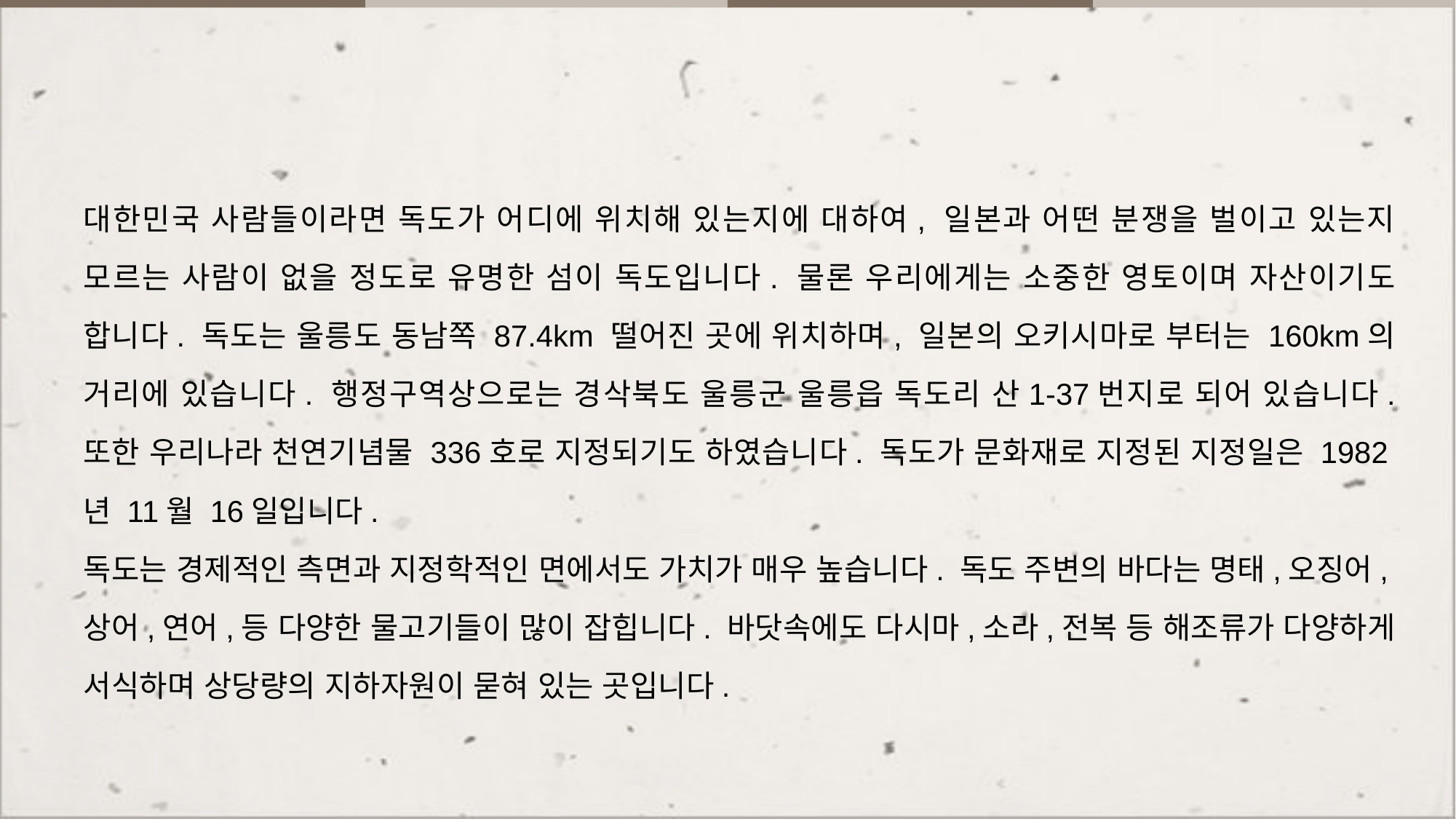

대한민국 사람들이라면 독도가 어디에 위치해 있는지에 대하여, 일본과 어떤 분쟁을 벌이고 있는지 모르는 사람이 없을 정도로 유명한 섬이 독도입니다. 물론 우리에게는 소중한 영토이며 자산이기도 합니다. 독도는 울릉도 동남쪽 87.4km 떨어진 곳에 위치하며, 일본의 오키시마로 부터는 160km의 거리에 있습니다. 행정구역상으로는 경삭북도 울릉군 울릉읍 독도리 산1-37번지로 되어 있습니다. 또한 우리나라 천연기념물 336호로 지정되기도 하였습니다. 독도가 문화재로 지정된 지정일은 1982년 11월 16일입니다.
독도는 경제적인 측면과 지정학적인 면에서도 가치가 매우 높습니다. 독도 주변의 바다는 명태,오징어,상어,연어,등 다양한 물고기들이 많이 잡힙니다. 바닷속에도 다시마,소라,전복 등 해조류가 다양하게 서식하며 상당량의 지하자원이 묻혀 있는 곳입니다.